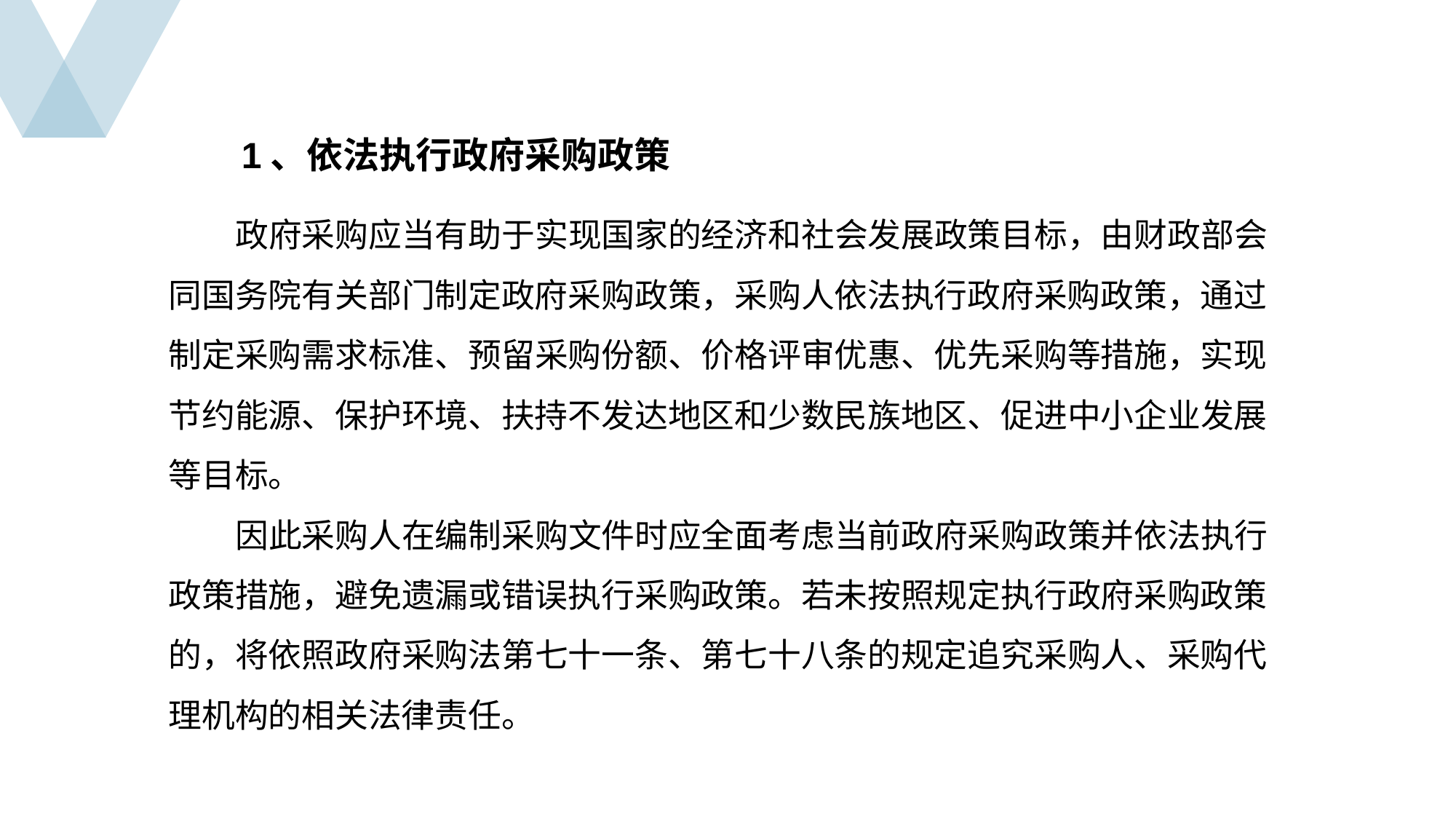

1、依法执行政府采购政策
政府采购应当有助于实现国家的经济和社会发展政策目标，由财政部会同国务院有关部门制定政府采购政策，采购人依法执行政府采购政策，通过制定采购需求标准、预留采购份额、价格评审优惠、优先采购等措施，实现节约能源、保护环境、扶持不发达地区和少数民族地区、促进中小企业发展等目标。
因此采购人在编制采购文件时应全面考虑当前政府采购政策并依法执行政策措施，避免遗漏或错误执行采购政策。若未按照规定执行政府采购政策的，将依照政府采购法第七十一条、第七十八条的规定追究采购人、采购代理机构的相关法律责任。